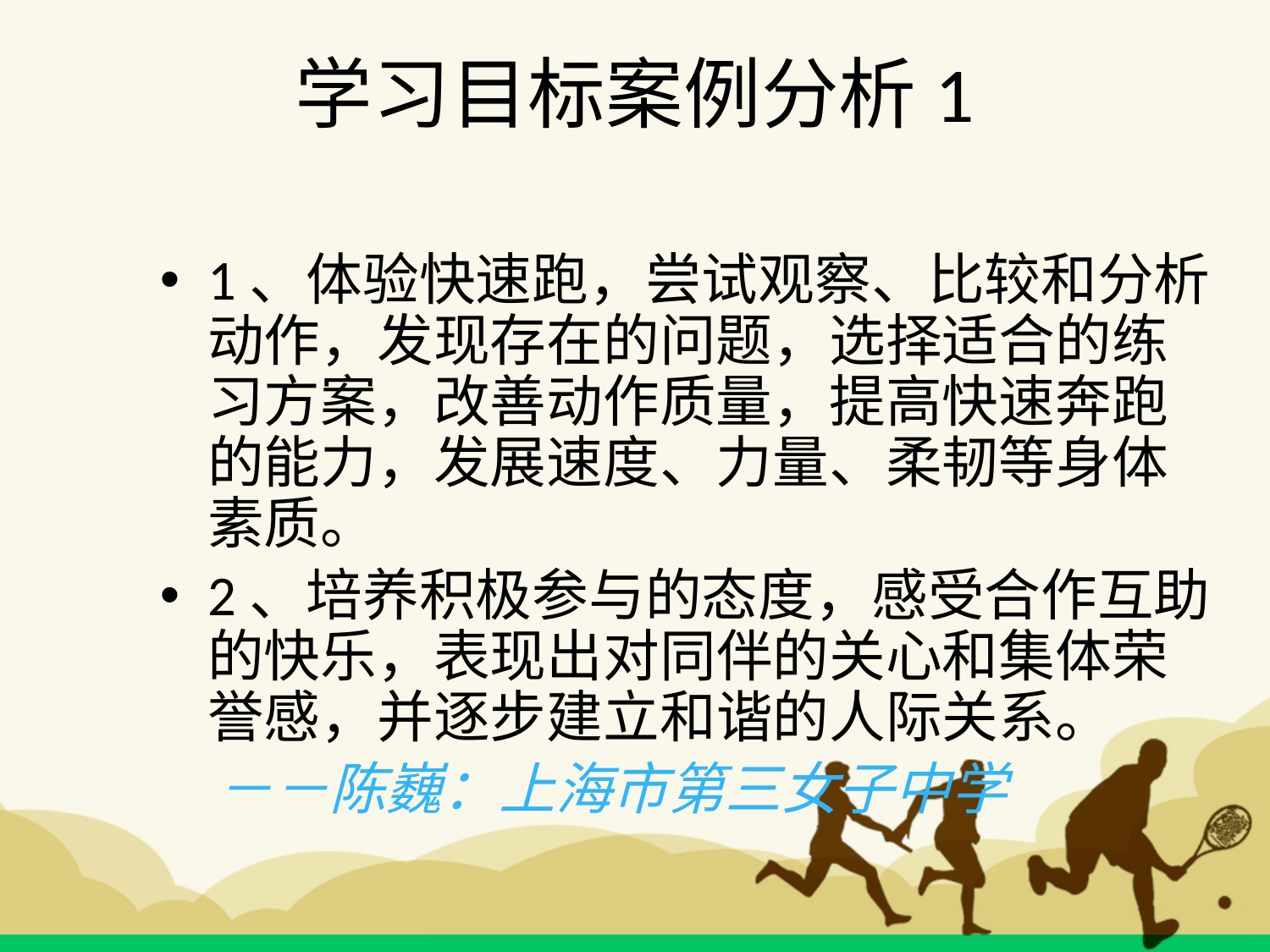

# 学习目标案例分析1
1、体验快速跑，尝试观察、比较和分析动作，发现存在的问题，选择适合的练习方案，改善动作质量，提高快速奔跑的能力，发展速度、力量、柔韧等身体素质。
2、培养积极参与的态度，感受合作互助的快乐，表现出对同伴的关心和集体荣誉感，并逐步建立和谐的人际关系。
　－－陈巍：上海市第三女子中学